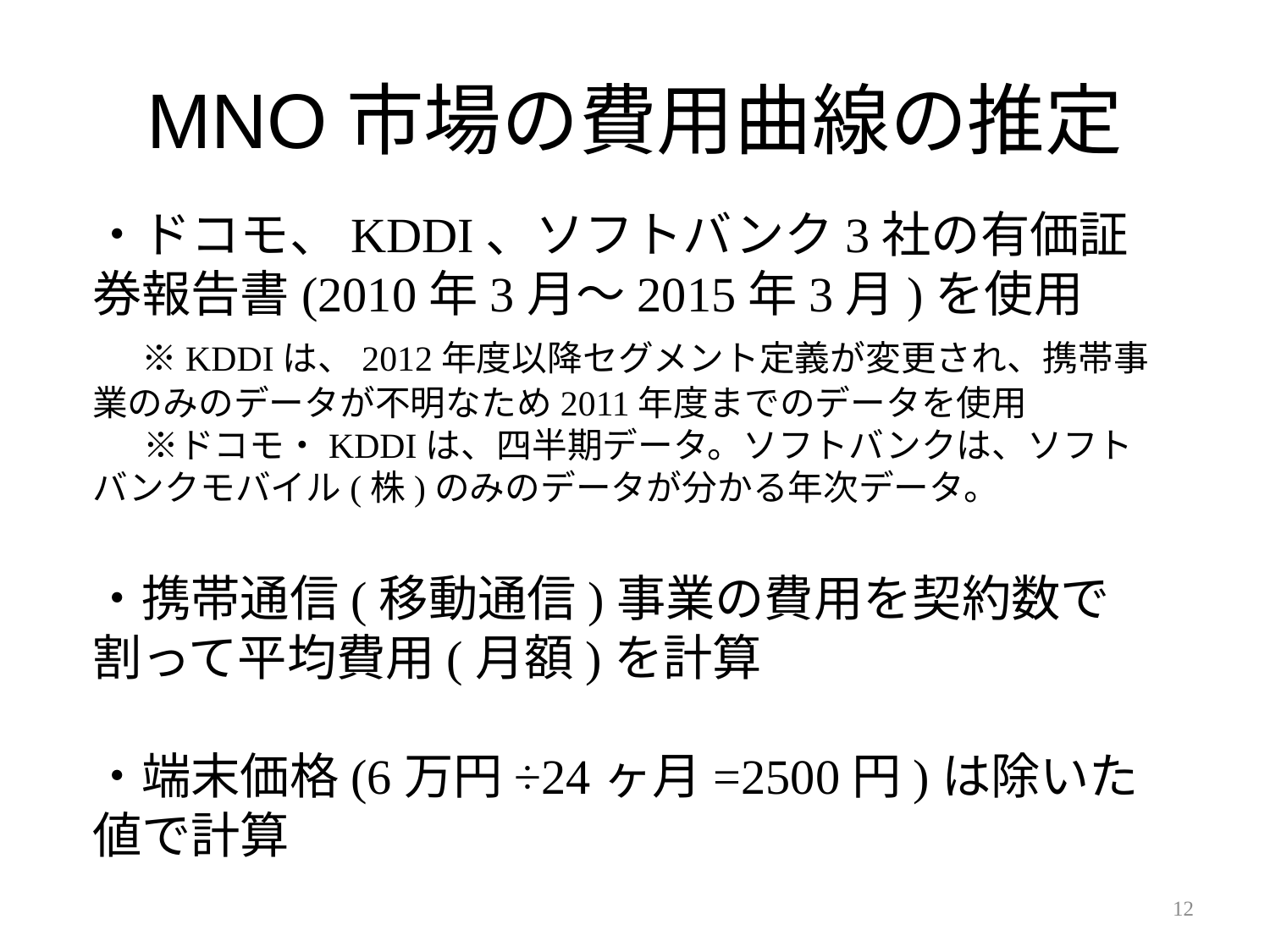

MNO市場の費用曲線の推定
・ドコモ、KDDI、ソフトバンク3社の有価証券報告書(2010年3月～2015年3月)を使用
　※KDDIは、2012年度以降セグメント定義が変更され、携帯事業のみのデータが不明なため2011年度までのデータを使用
　  ※ドコモ・KDDIは、四半期データ。ソフトバンクは、ソフトバンクモバイル(株)のみのデータが分かる年次データ。

・携帯通信(移動通信)事業の費用を契約数で割って平均費用(月額)を計算

・端末価格(6万円÷24ヶ月=2500円)は除いた値で計算

12